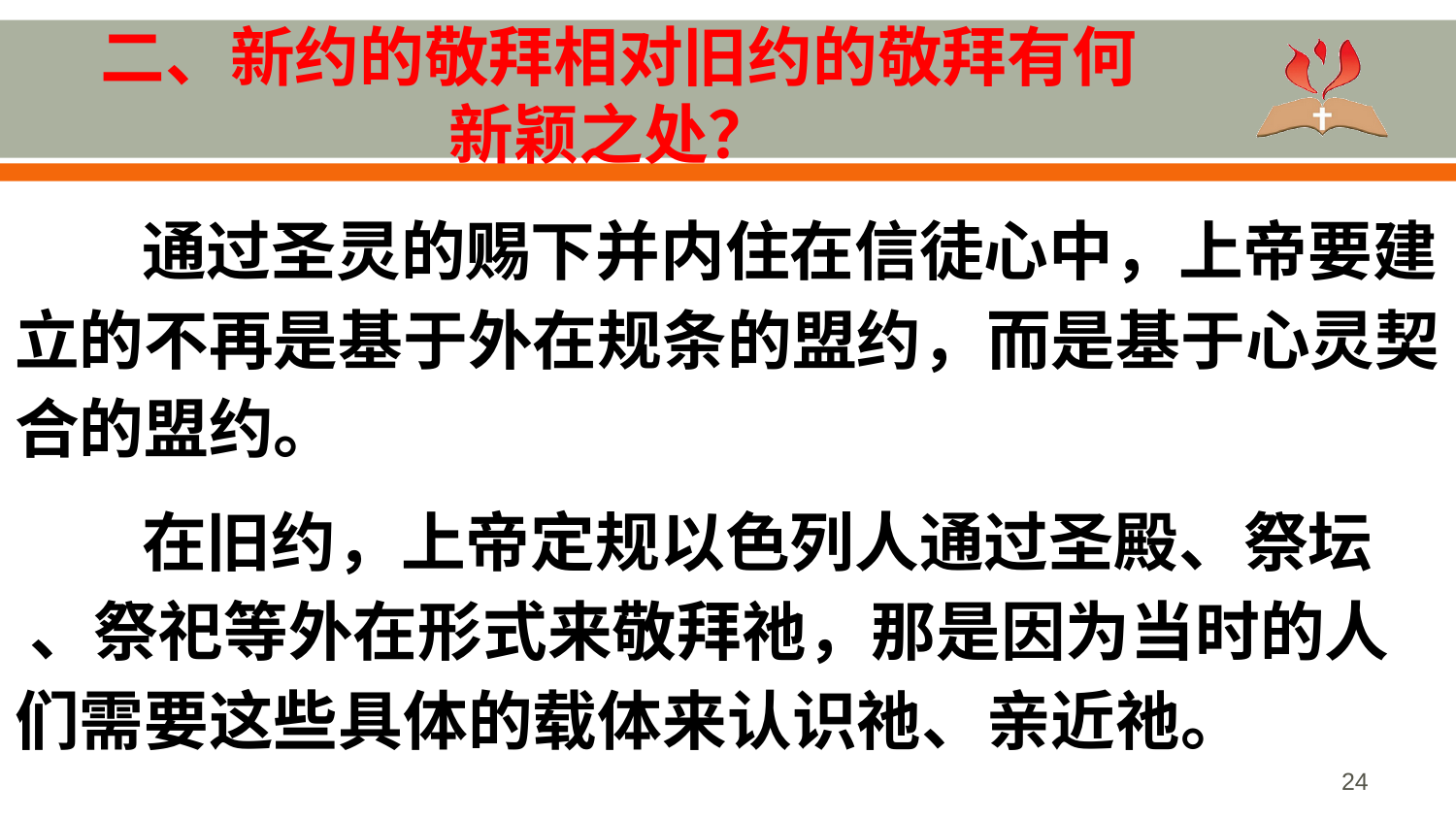

# 二、新约的敬拜相对旧约的敬拜有何新颖之处？
通过圣灵的赐下并内住在信徒心中，上帝要建立的不再是基于外在规条的盟约，而是基于心灵契合的盟约。
在旧约，上帝定规以色列人通过圣殿、祭坛 、祭祀等外在形式来敬拜祂，那是因为当时的人们需要这些具体的载体来认识祂、亲近祂。

24